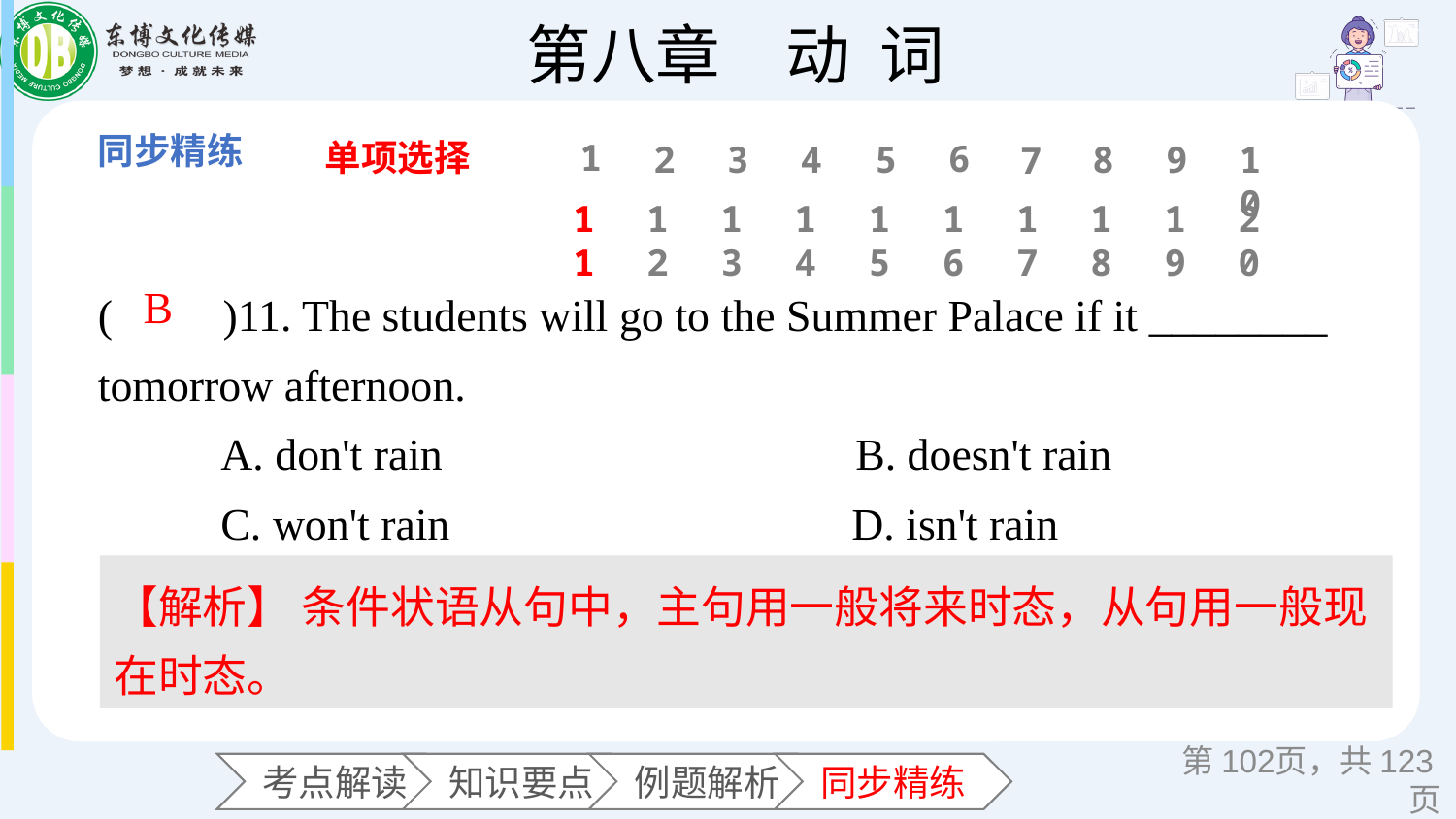

单项选择
1
6
2
3
4
5
8
9
10
7
11
12
13
14
15
16
17
18
19
20
(　　)11. The students will go to the Summer Palace if it ________ tomorrow afternoon.
           A. don't rain                                     B. doesn't rain
           C. won't rain                                    D. isn't rain
B
【解析】 条件状语从句中，主句用一般将来时态，从句用一般现在时态。
第102页，共123页